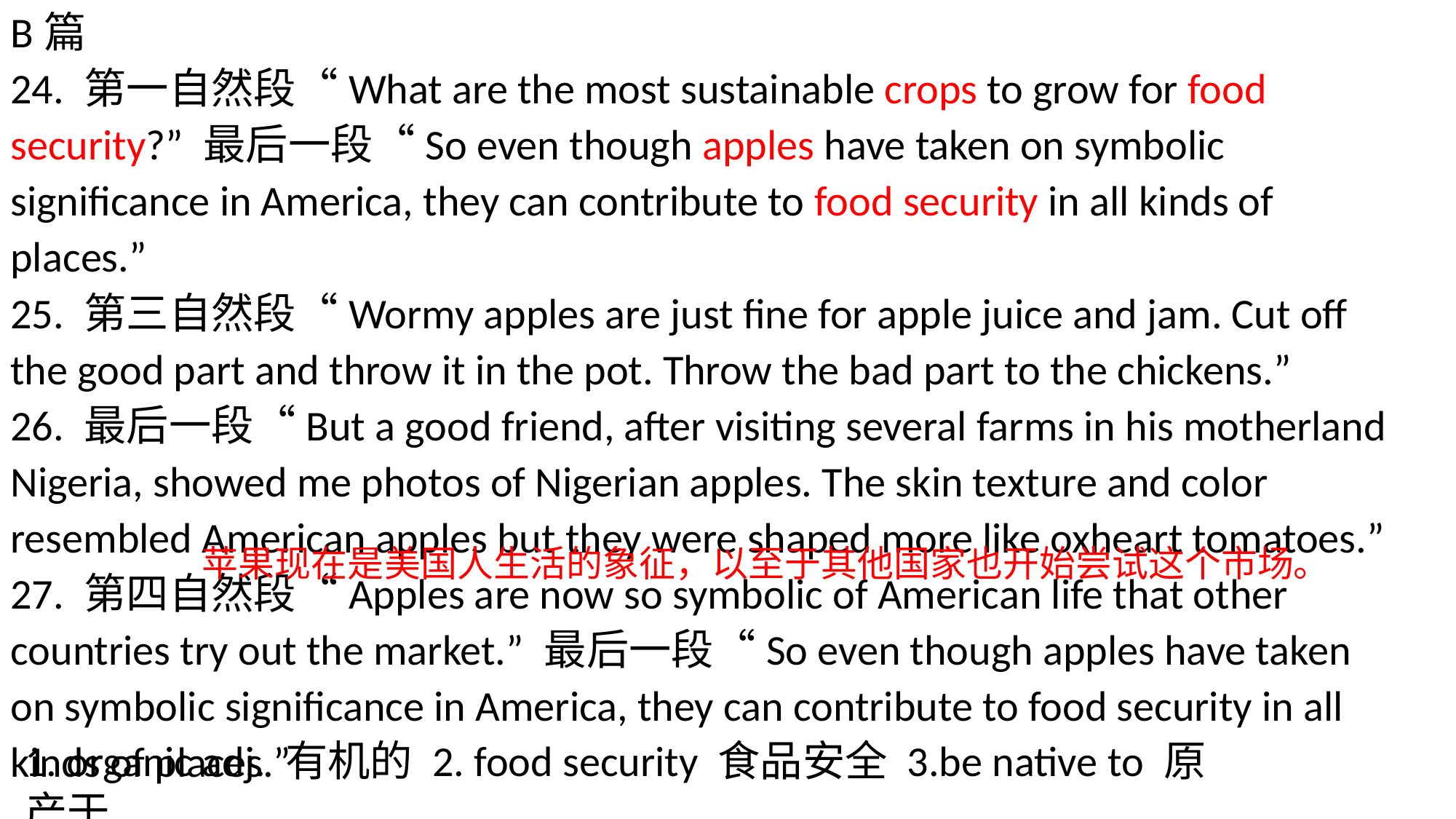

B篇
24. 第一自然段“What are the most sustainable crops to grow for food security?” 最后一段“So even though apples have taken on symbolic significance in America, they can contribute to food security in all kinds of places.”
25. 第三自然段“Wormy apples are just fine for apple juice and jam. Cut off the good part and throw it in the pot. Throw the bad part to the chickens.”
26. 最后一段“But a good friend, after visiting several farms in his motherland Nigeria, showed me photos of Nigerian apples. The skin texture and color resembled American apples but they were shaped more like oxheart tomatoes.”
27. 第四自然段“Apples are now so symbolic of American life that other countries try out the market.” 最后一段“So even though apples have taken on symbolic significance in America, they can contribute to food security in all kinds of places.”
苹果现在是美国人生活的象征，以至于其他国家也开始尝试这个市场。
1. organic adj. 有机的 2. food security 食品安全 3.be native to 原产于